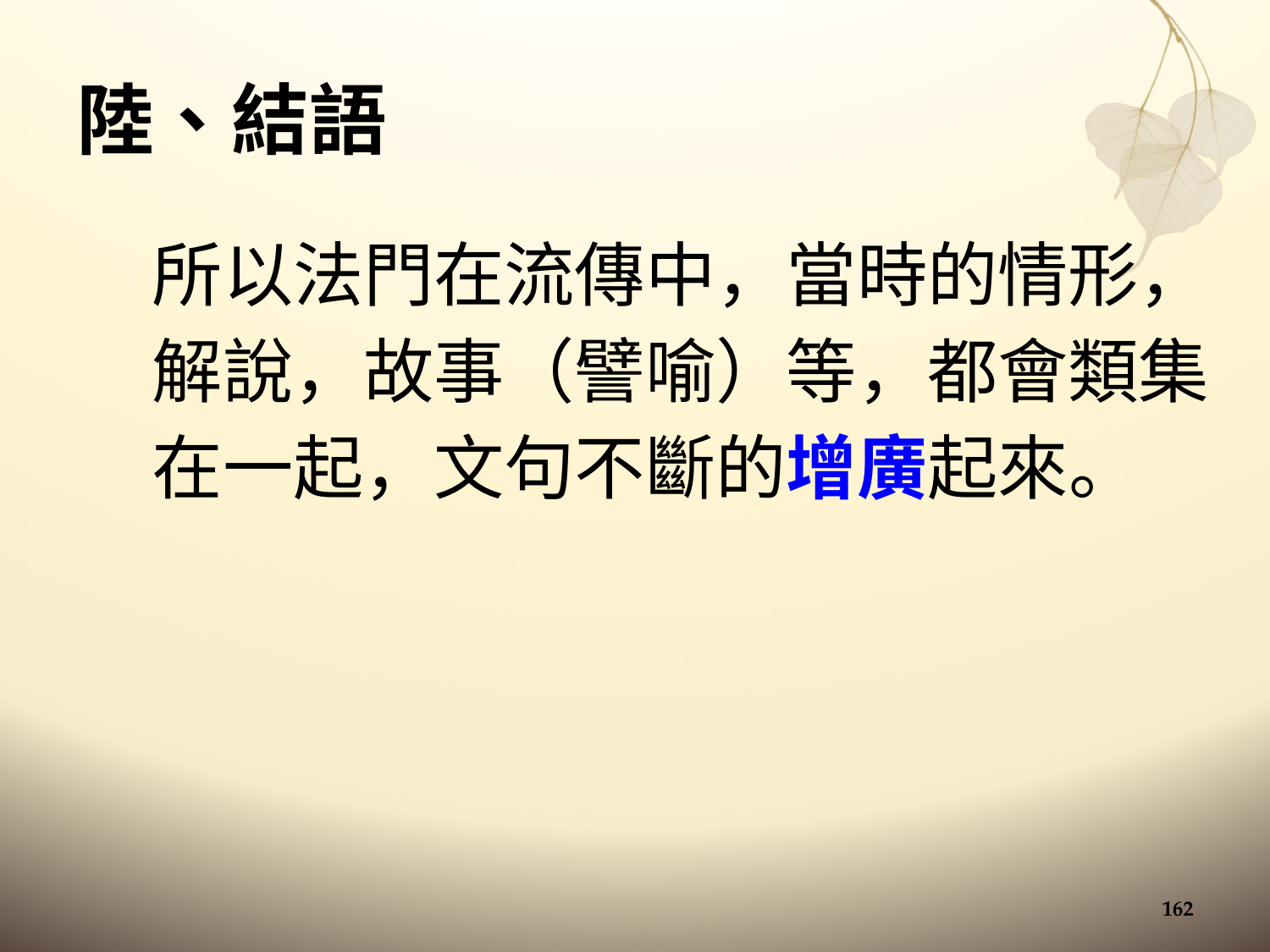

# 陸、結語
所以法門在流傳中，當時的情形，解說，故事（譬喻）等，都會類集在一起，文句不斷的增廣起來。

162